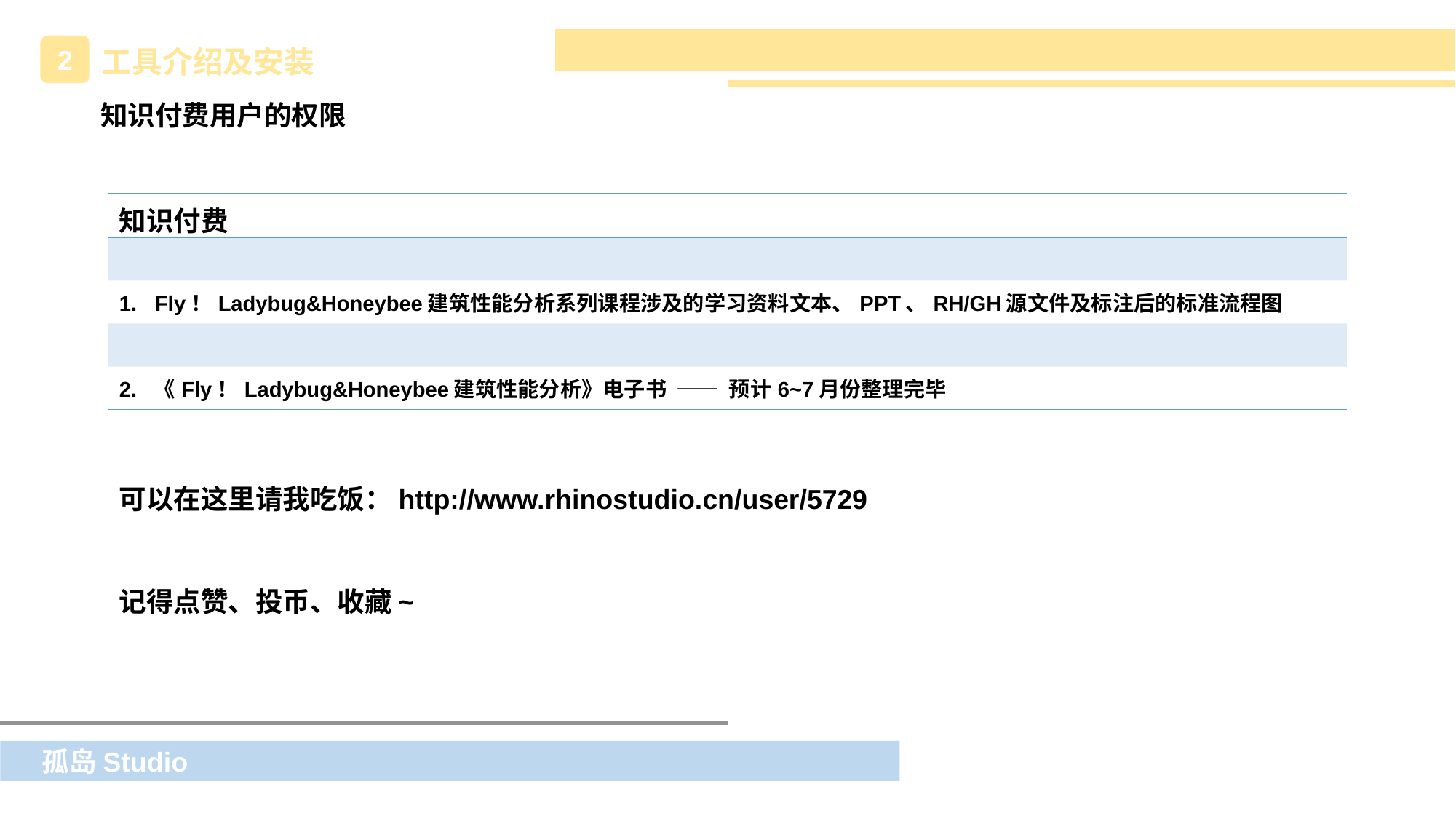

2
工具介绍及安装
知识付费用户的权限
| 知识付费 |
| --- |
|  |
| 1. Fly！Ladybug&Honeybee建筑性能分析系列课程涉及的学习资料文本、PPT、RH/GH源文件及标注后的标准流程图 |
|  |
| 2. 《Fly！Ladybug&Honeybee建筑性能分析》电子书 —— 预计6~7月份整理完毕 |
可以在这里请我吃饭：http://www.rhinostudio.cn/user/5729

记得点赞、投币、收藏~
孤岛Studio